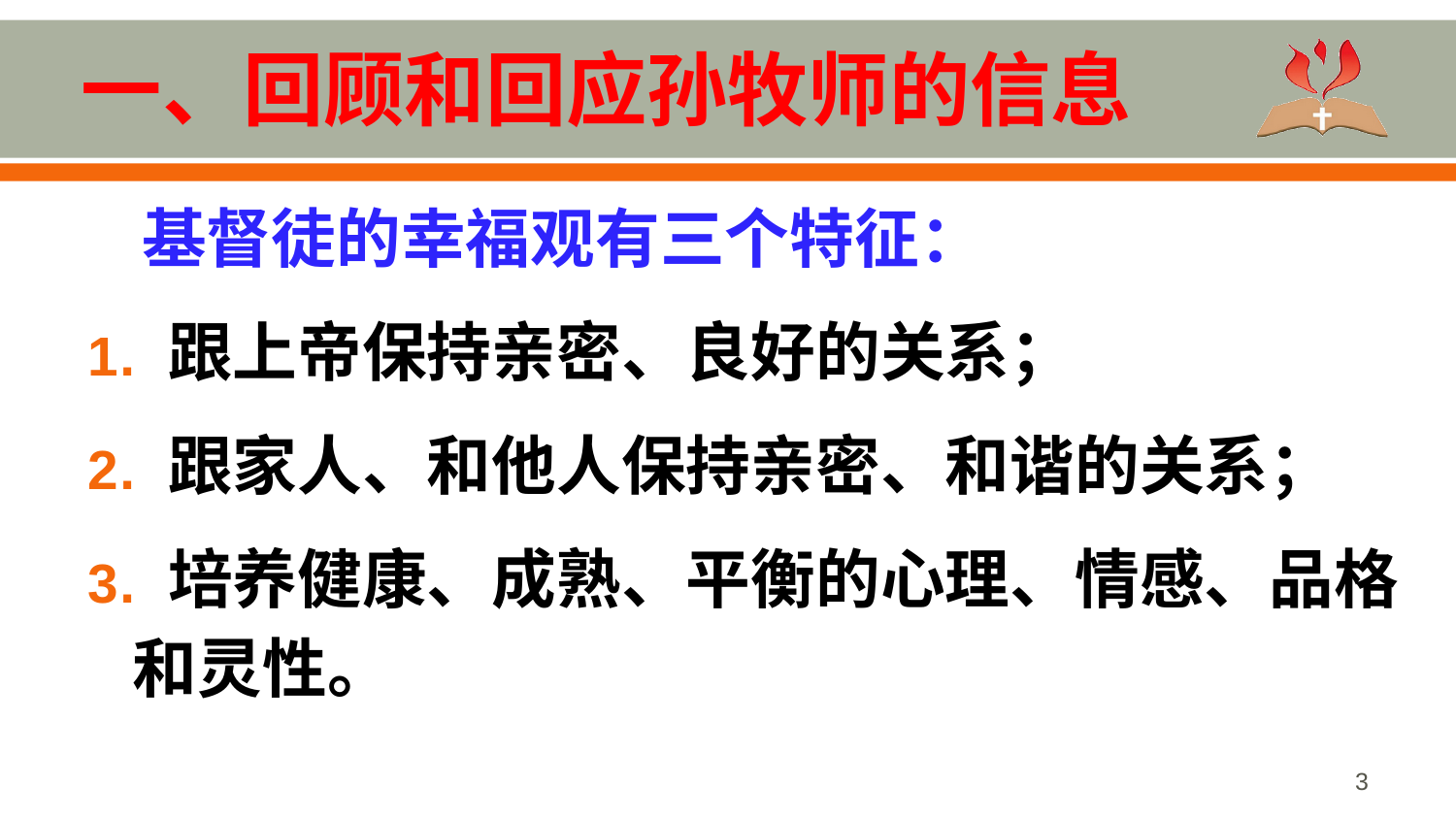

# 一、回顾和回应孙牧师的信息
基督徒的幸福观有三个特征：
 跟上帝保持亲密、良好的关系；
 跟家人、和他人保持亲密、和谐的关系；
 培养健康、成熟、平衡的心理、情感、品格和灵性。

3